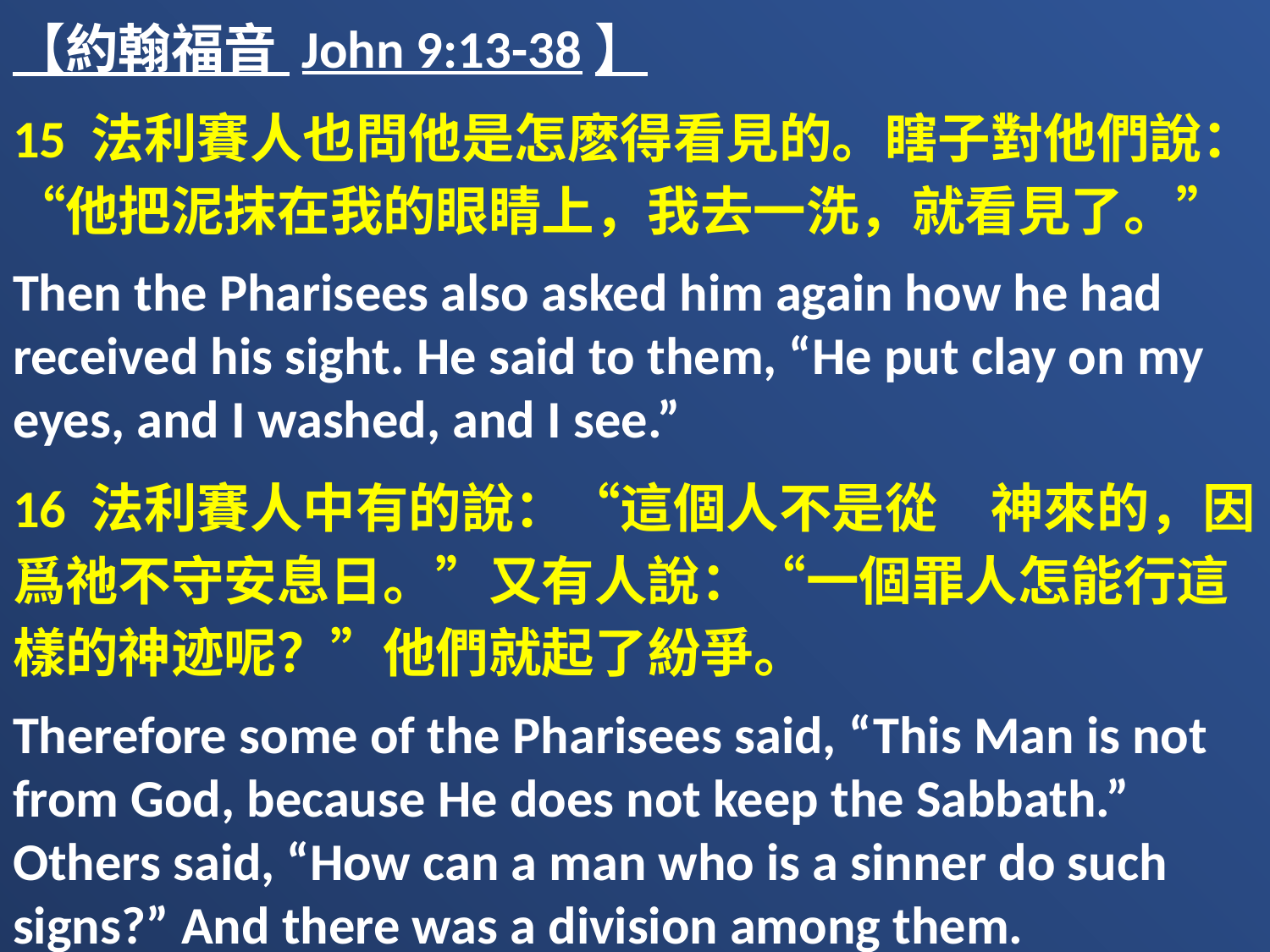

【約翰福音 John 9:13-38】
15 法利賽人也問他是怎麽得看見的。瞎子對他們說：“他把泥抹在我的眼睛上，我去一洗，就看見了。”
Then the Pharisees also asked him again how he had received his sight. He said to them, “He put clay on my eyes, and I washed, and I see.”
16 法利賽人中有的說：“這個人不是從　神來的，因爲祂不守安息日。”又有人說：“一個罪人怎能行這樣的神迹呢？”他們就起了紛爭。
Therefore some of the Pharisees said, “This Man is not from God, because He does not keep the Sabbath.” Others said, “How can a man who is a sinner do such signs?” And there was a division among them.